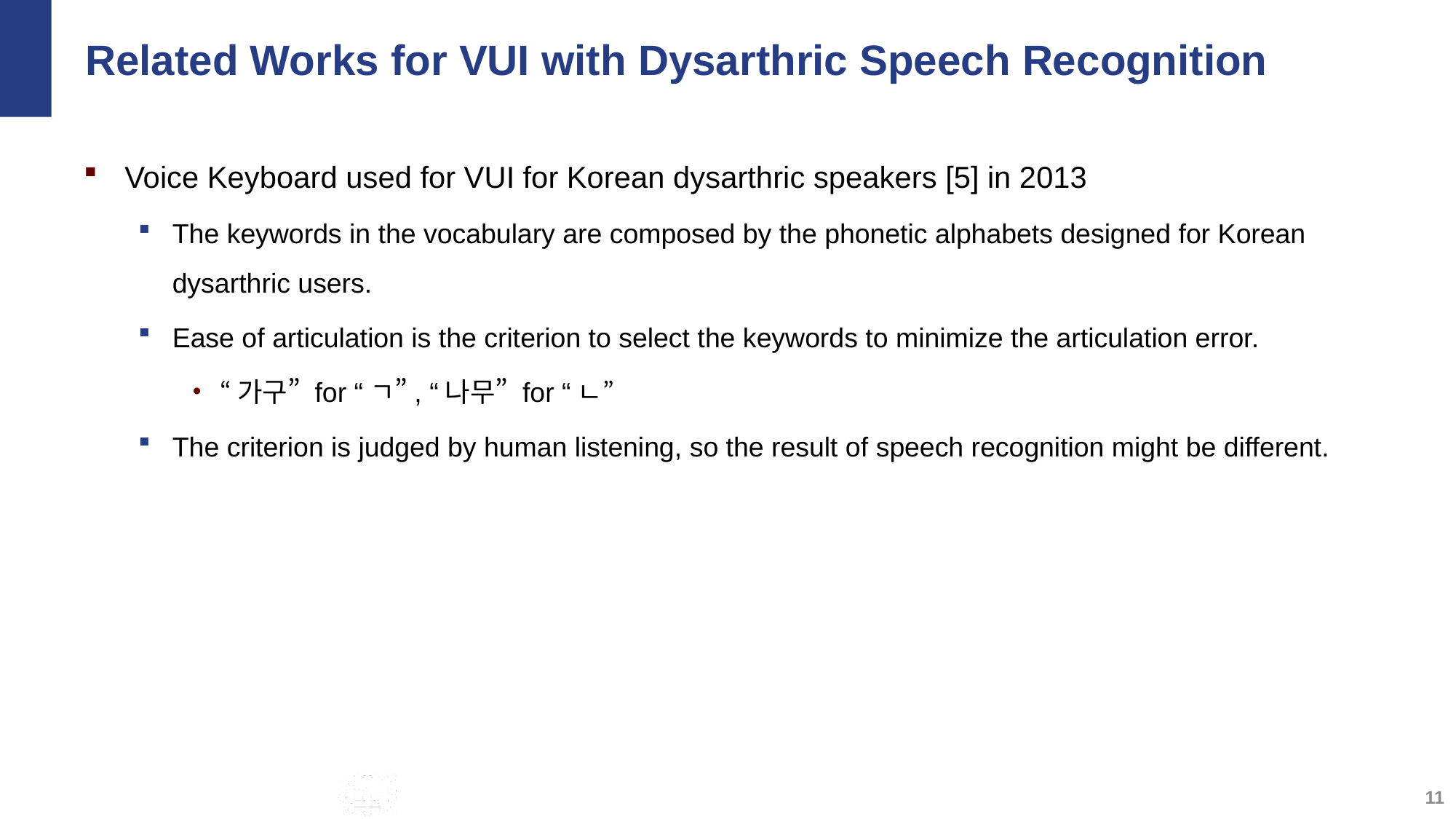

# Related Works for VUI with Dysarthric Speech Recognition
Voice Keyboard used for VUI for Korean dysarthric speakers [5] in 2013
The keywords in the vocabulary are composed by the phonetic alphabets designed for Korean dysarthric users.
Ease of articulation is the criterion to select the keywords to minimize the articulation error.
“가구” for “ㄱ”, “나무” for “ㄴ”
The criterion is judged by human listening, so the result of speech recognition might be different.

11